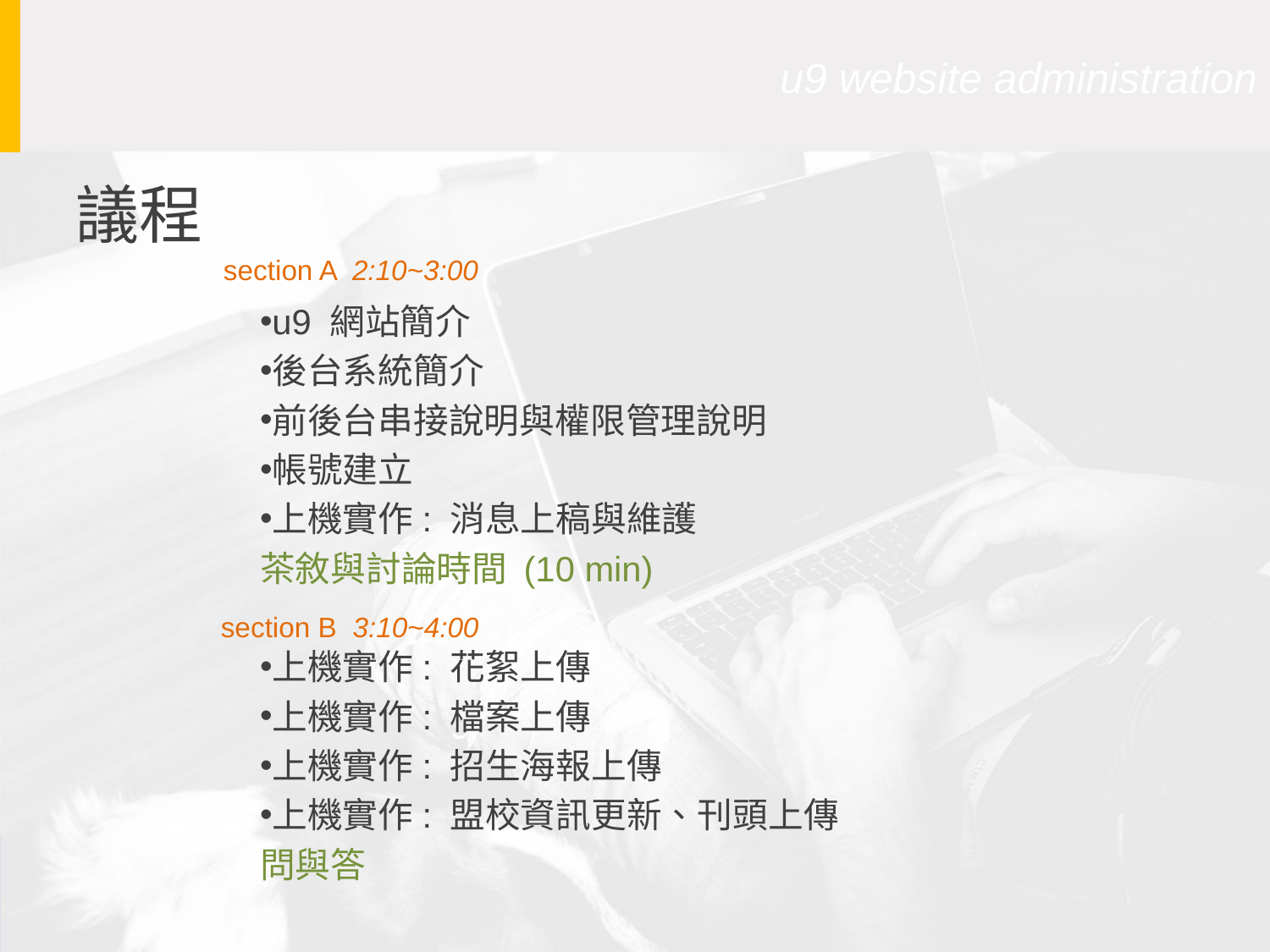

# u9 website administration
議程
section A  2:10~3:00
u9 網站簡介
後台系統簡介
前後台串接說明與權限管理說明
帳號建立
上機實作: 消息上稿與維護
茶敘與討論時間 (10 min)

上機實作: 花絮上傳
上機實作: 檔案上傳
上機實作: 招生海報上傳
上機實作: 盟校資訊更新、刊頭上傳
問與答

section B  3:10~4:00